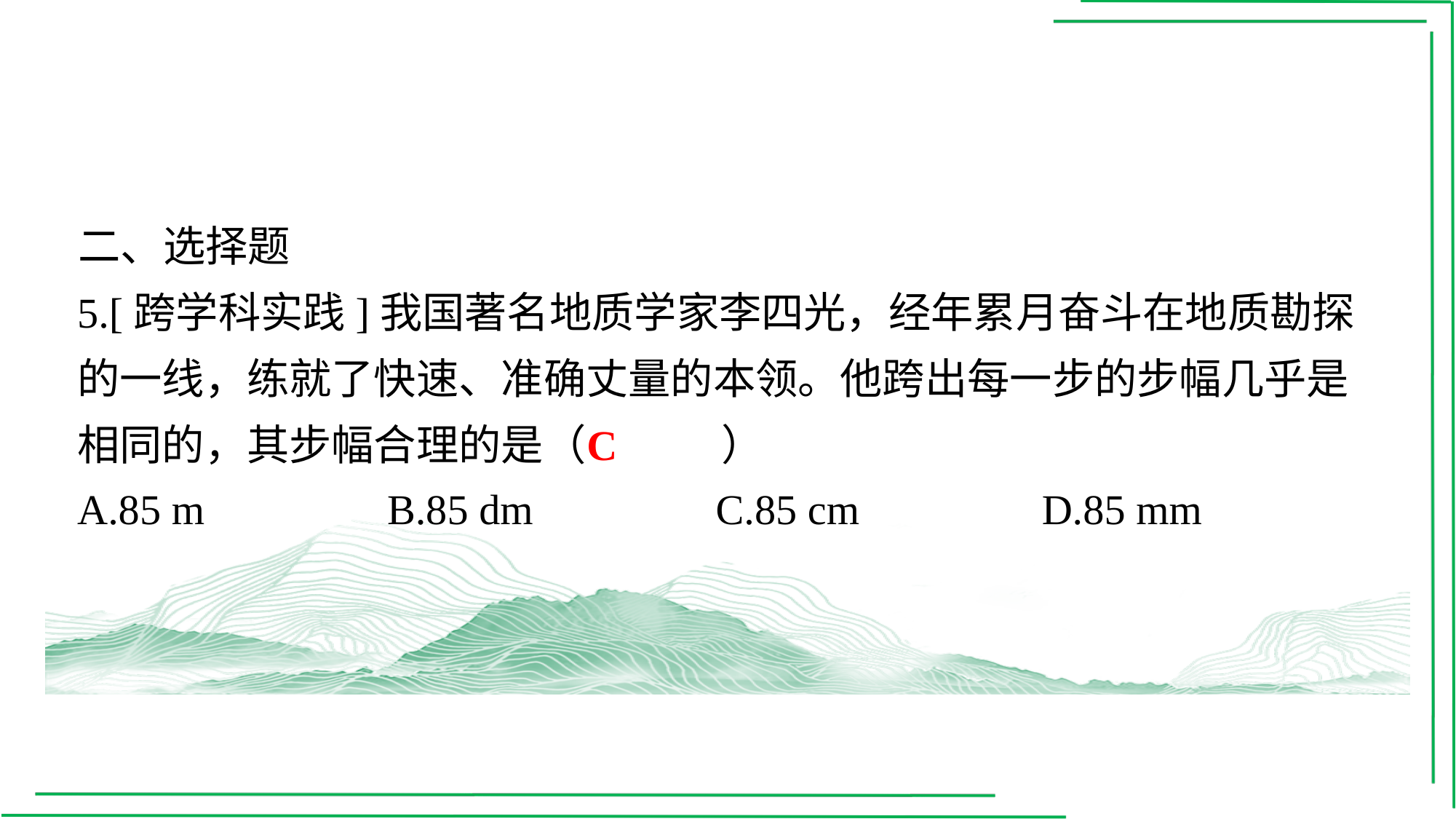

二、选择题
5.[跨学科实践]我国著名地质学家李四光，经年累月奋斗在地质勘探的一线，练就了快速、准确丈量的本领。他跨出每一步的步幅几乎是相同的，其步幅合理的是（　C　）
C
| A.85 m | B.85 dm | C.85 cm | D.85 mm |
| --- | --- | --- | --- |